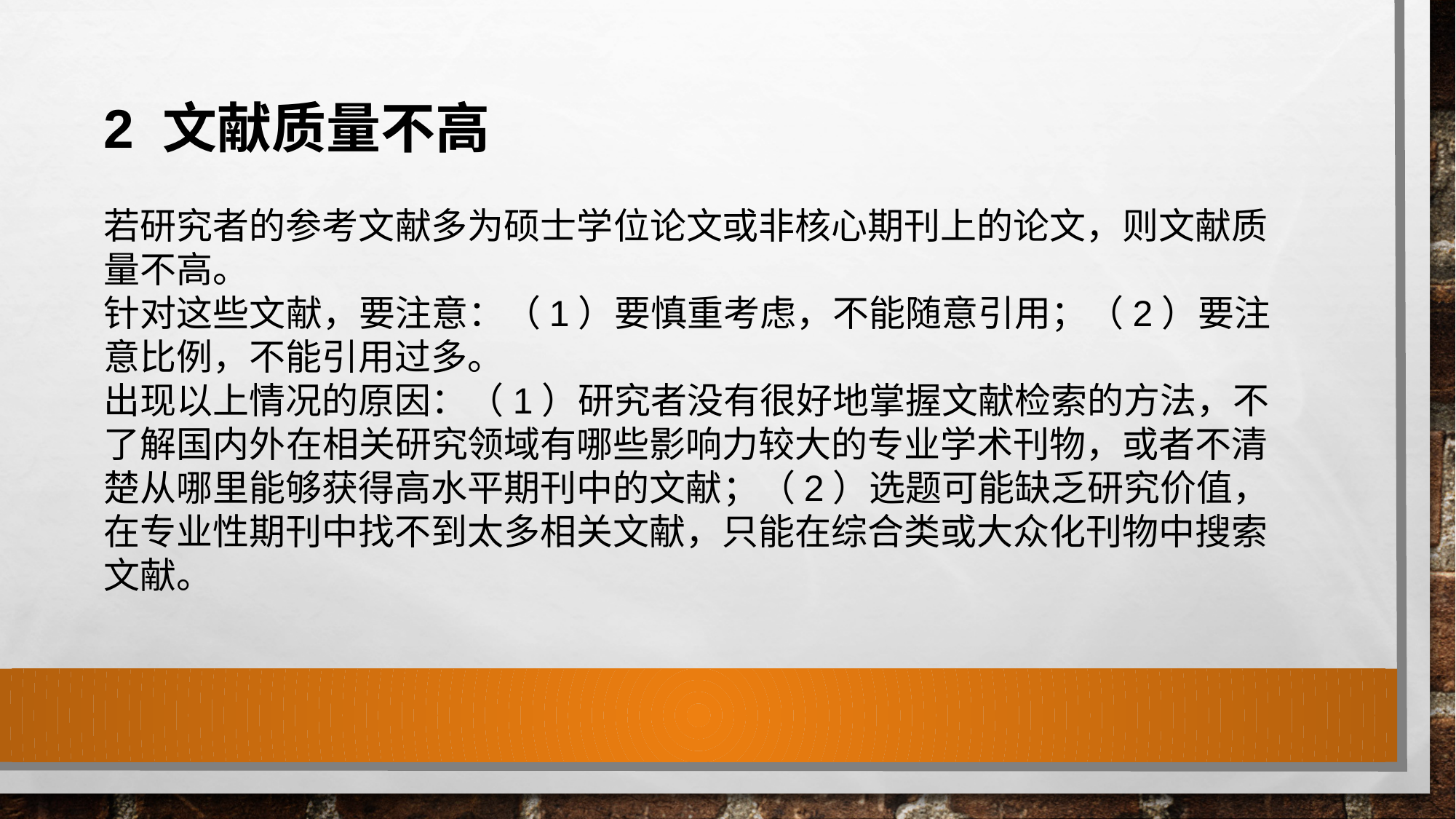

2 文献质量不高

若研究者的参考文献多为硕士学位论文或非核心期刊上的论文，则文献质量不高。
针对这些文献，要注意：（1）要慎重考虑，不能随意引用；（2）要注意比例，不能引用过多。
出现以上情况的原因：（1）研究者没有很好地掌握文献检索的方法，不了解国内外在相关研究领域有哪些影响力较大的专业学术刊物，或者不清楚从哪里能够获得高水平期刊中的文献；（2）选题可能缺乏研究价值，在专业性期刊中找不到太多相关文献，只能在综合类或大众化刊物中搜索文献。